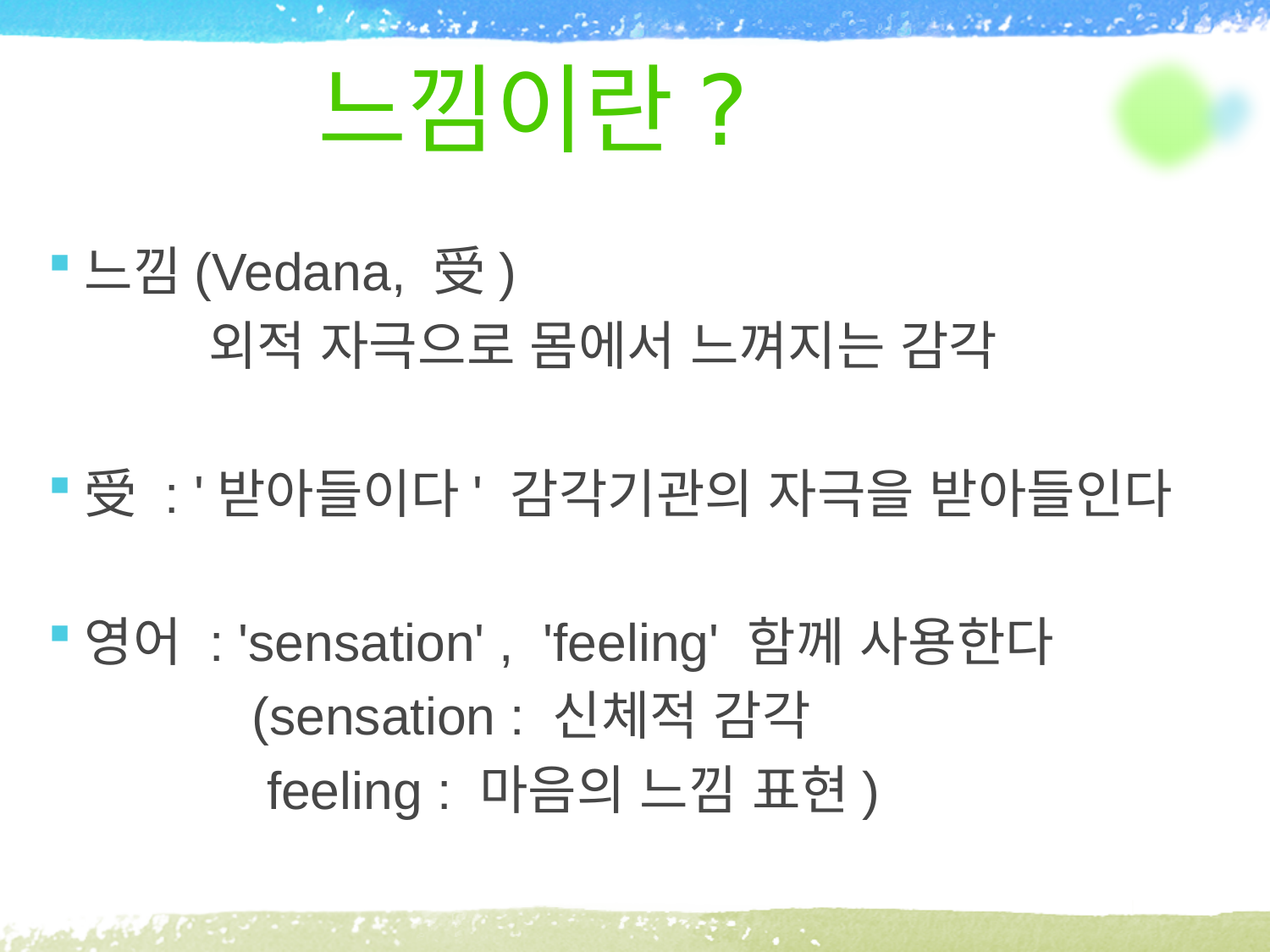

# 느낌이란?

느낌(Vedana, 受)
          외적 자극으로 몸에서 느껴지는 감각

受 : '받아들이다' 감각기관의 자극을 받아들인다

영어 : 'sensation' ,  'feeling' 함께 사용한다
              (sensation : 신체적 감각
               feeling : 마음의 느낌 표현)